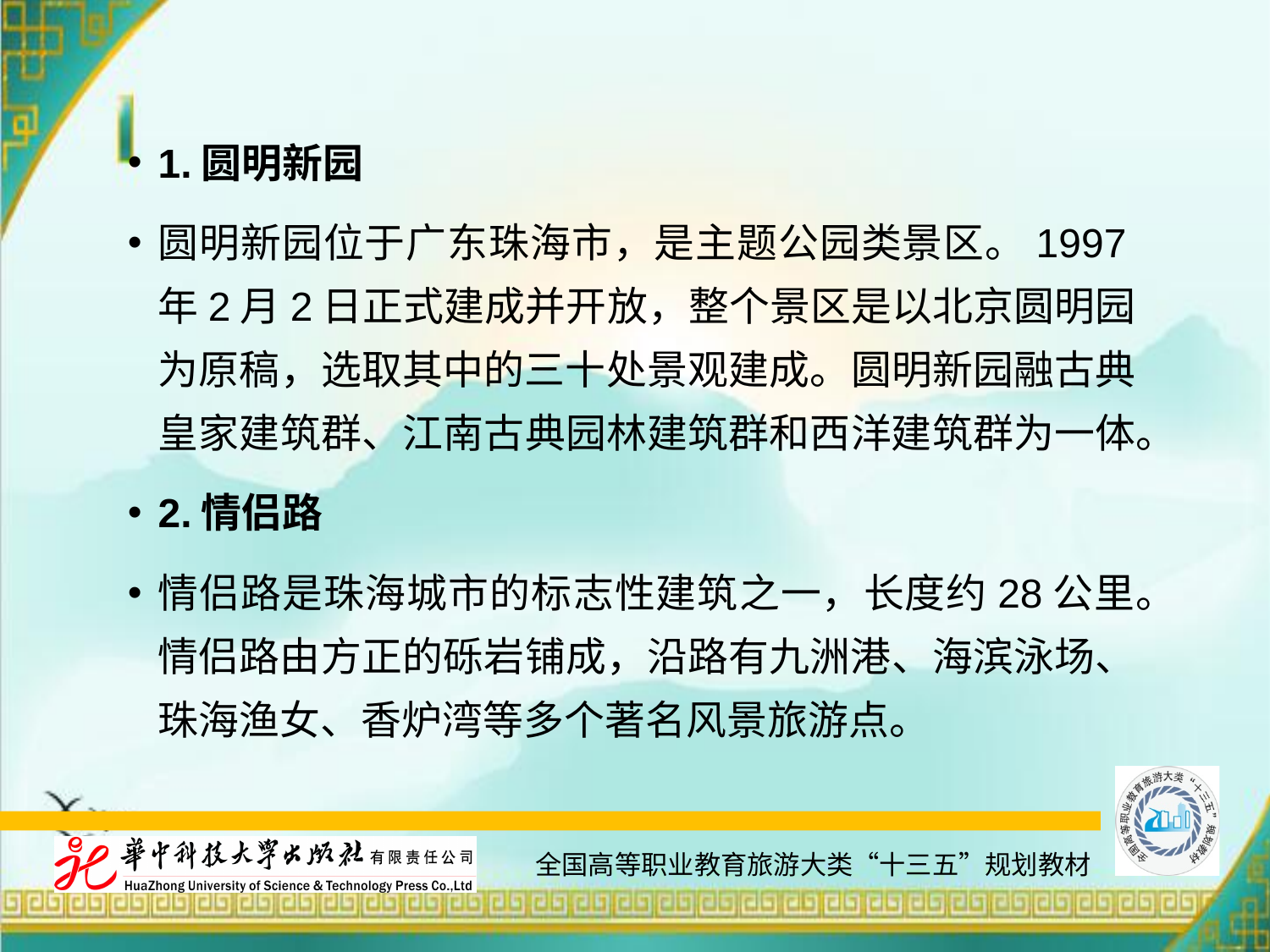

#
1.圆明新园
圆明新园位于广东珠海市，是主题公园类景区。1997年2月2日正式建成并开放，整个景区是以北京圆明园为原稿，选取其中的三十处景观建成。圆明新园融古典皇家建筑群、江南古典园林建筑群和西洋建筑群为一体。
2.情侣路
情侣路是珠海城市的标志性建筑之一，长度约28公里。情侣路由方正的砾岩铺成，沿路有九洲港、海滨泳场、珠海渔女、香炉湾等多个著名风景旅游点。